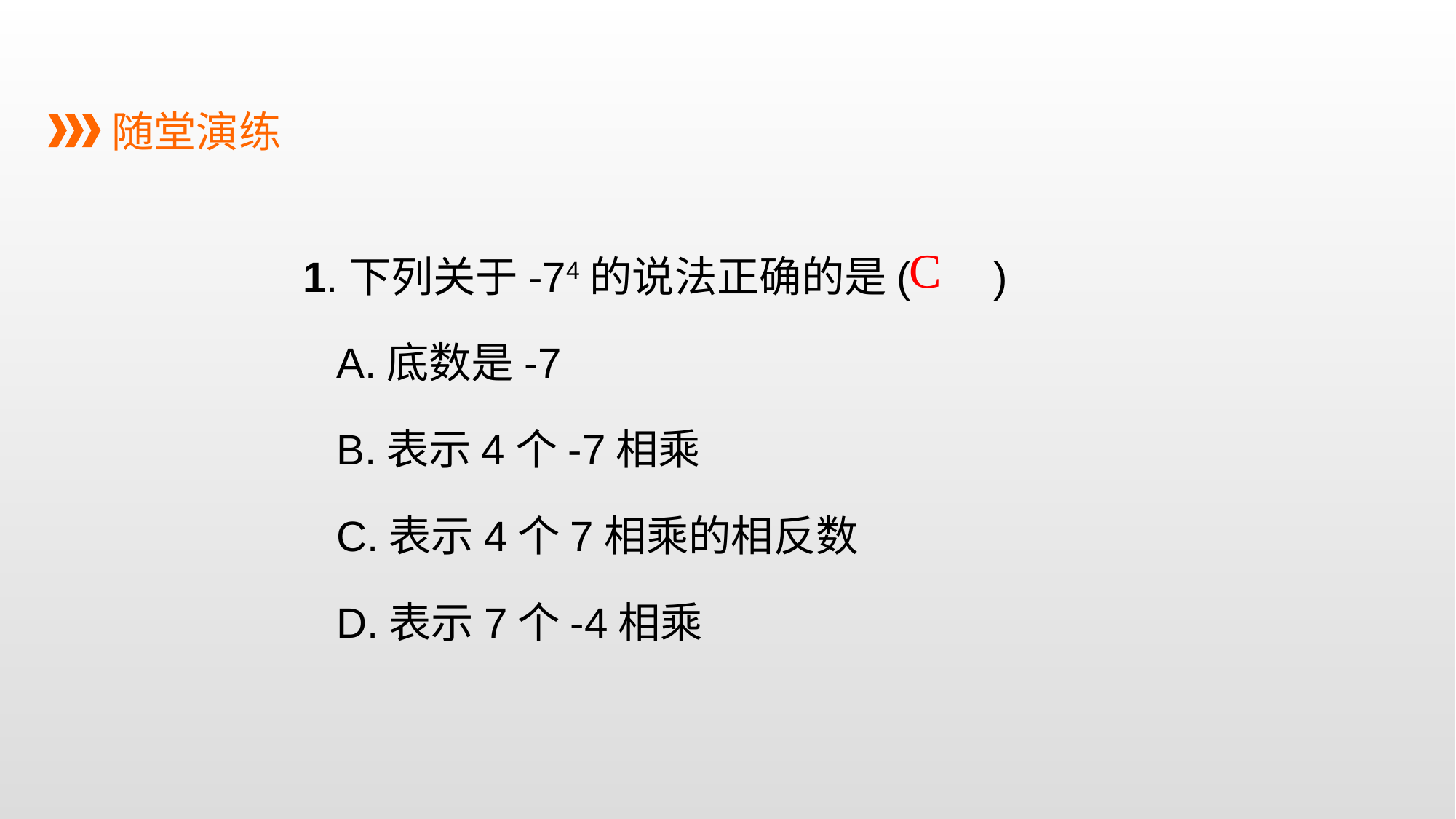

随堂演练

1.下列关于-74的说法正确的是(       )
A.底数是-7
B.表示4个-7相乘
C.表示4个7相乘的相反数
D.表示7个-4相乘
C